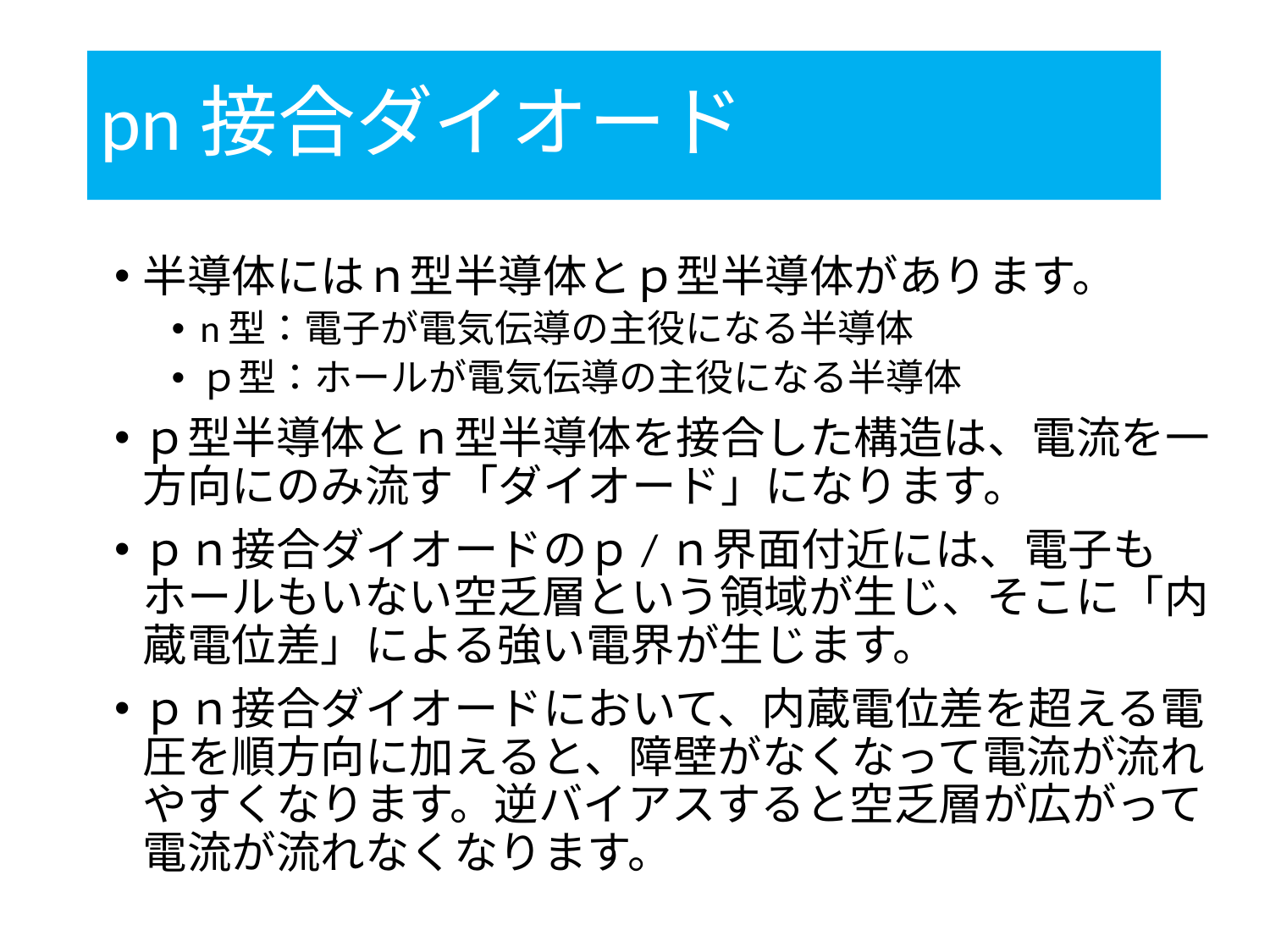

# pn接合ダイオード
半導体にはｎ型半導体とｐ型半導体があります。
n型：電子が電気伝導の主役になる半導体
ｐ型：ホールが電気伝導の主役になる半導体
ｐ型半導体とｎ型半導体を接合した構造は、電流を一方向にのみ流す「ダイオード」になります。
ｐｎ接合ダイオードのｐ/ｎ界面付近には、電子もホールもいない空乏層という領域が生じ、そこに「内蔵電位差」による強い電界が生じます。
ｐｎ接合ダイオードにおいて、内蔵電位差を超える電圧を順方向に加えると、障壁がなくなって電流が流れやすくなります。逆バイアスすると空乏層が広がって電流が流れなくなります。